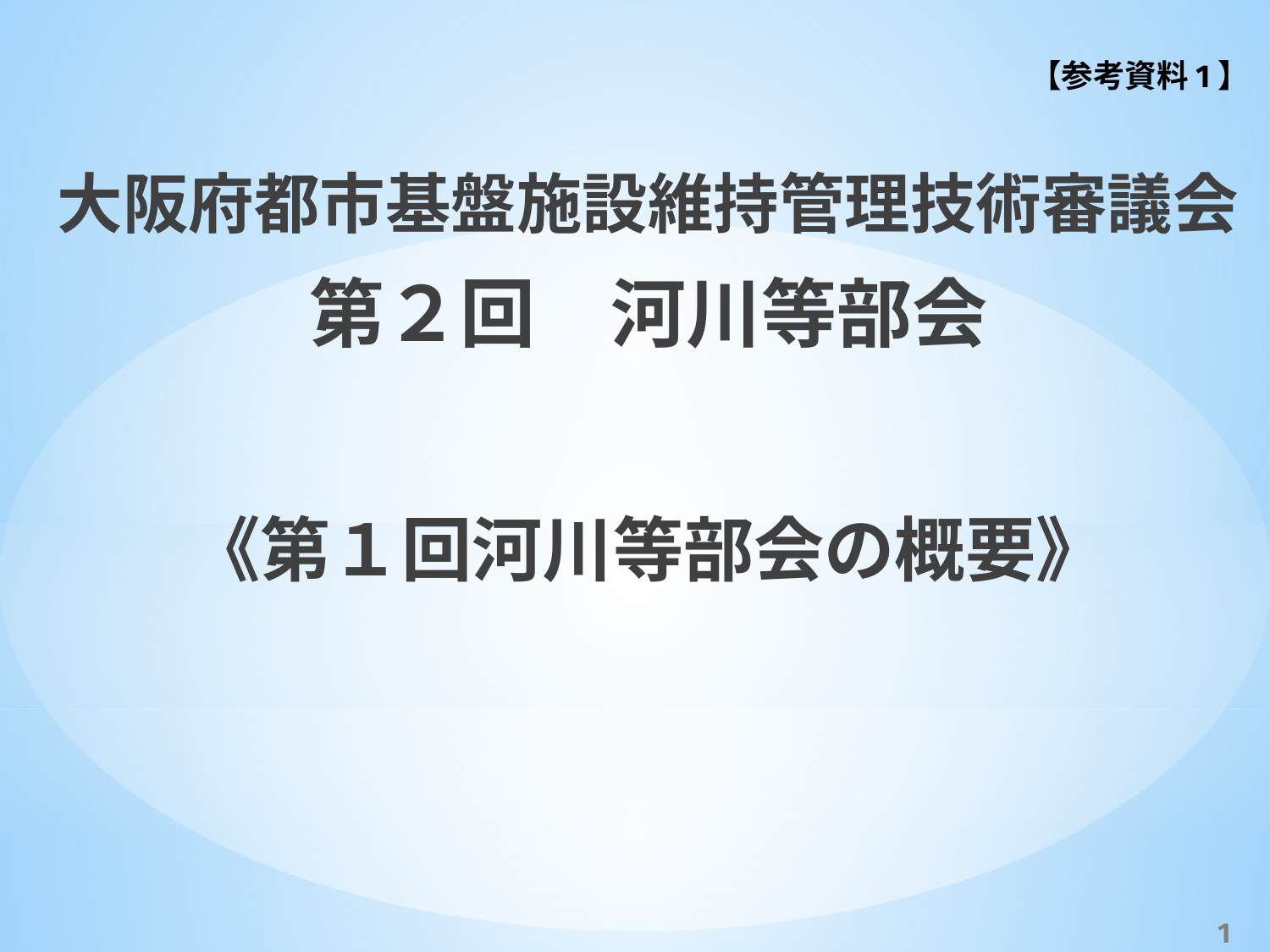

【参考資料1】
大阪府都市基盤施設維持管理技術審議会
第２回　河川等部会
《第１回河川等部会の概要》
1